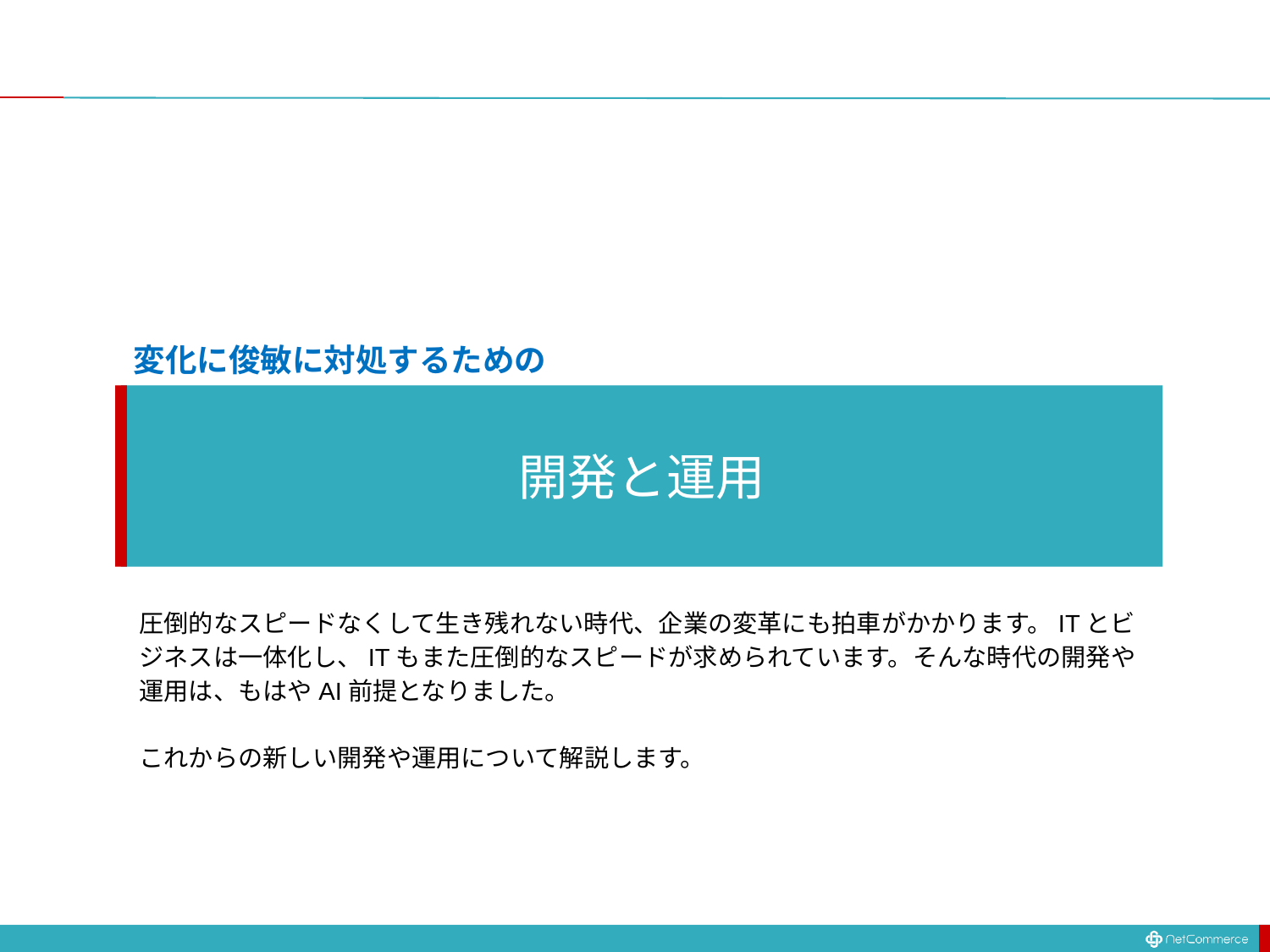

変化に俊敏に対処するための

開発と運用

圧倒的なスピードなくして生き残れない時代、企業の変革にも拍車がかかります。ITとビジネスは一体化し、ITもまた圧倒的なスピードが求められています。そんな時代の開発や運用は、もはやAI前提となりました。

これからの新しい開発や運用について解説します。